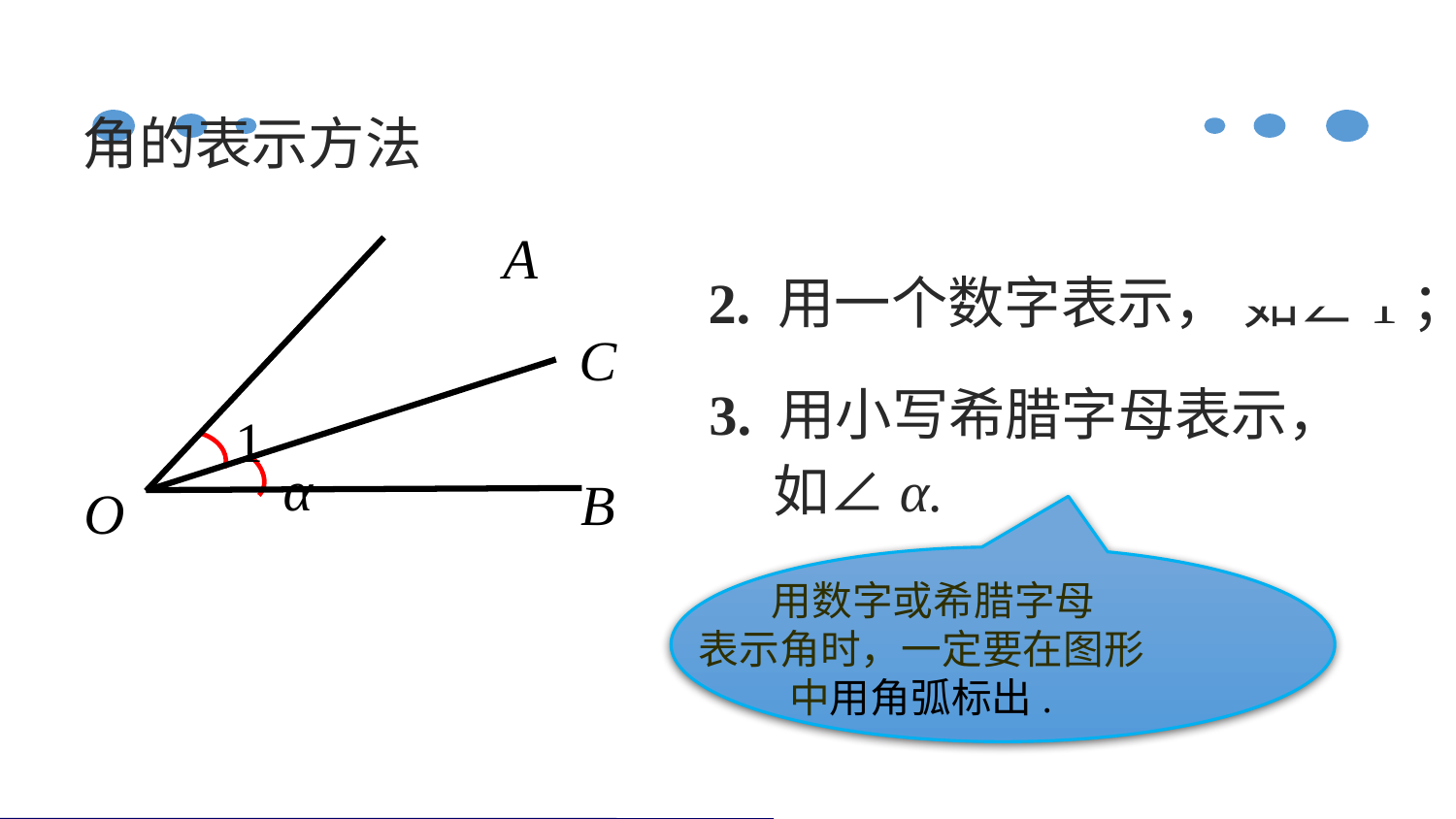

角的表示方法

A
2. 用一个数字表示， 如∠1；

C
3. 用小写希腊字母表示，
    如∠α.
1
α

B
O

       用数字或希腊字母
表示角时，一定要在图形
         中用角弧标出.